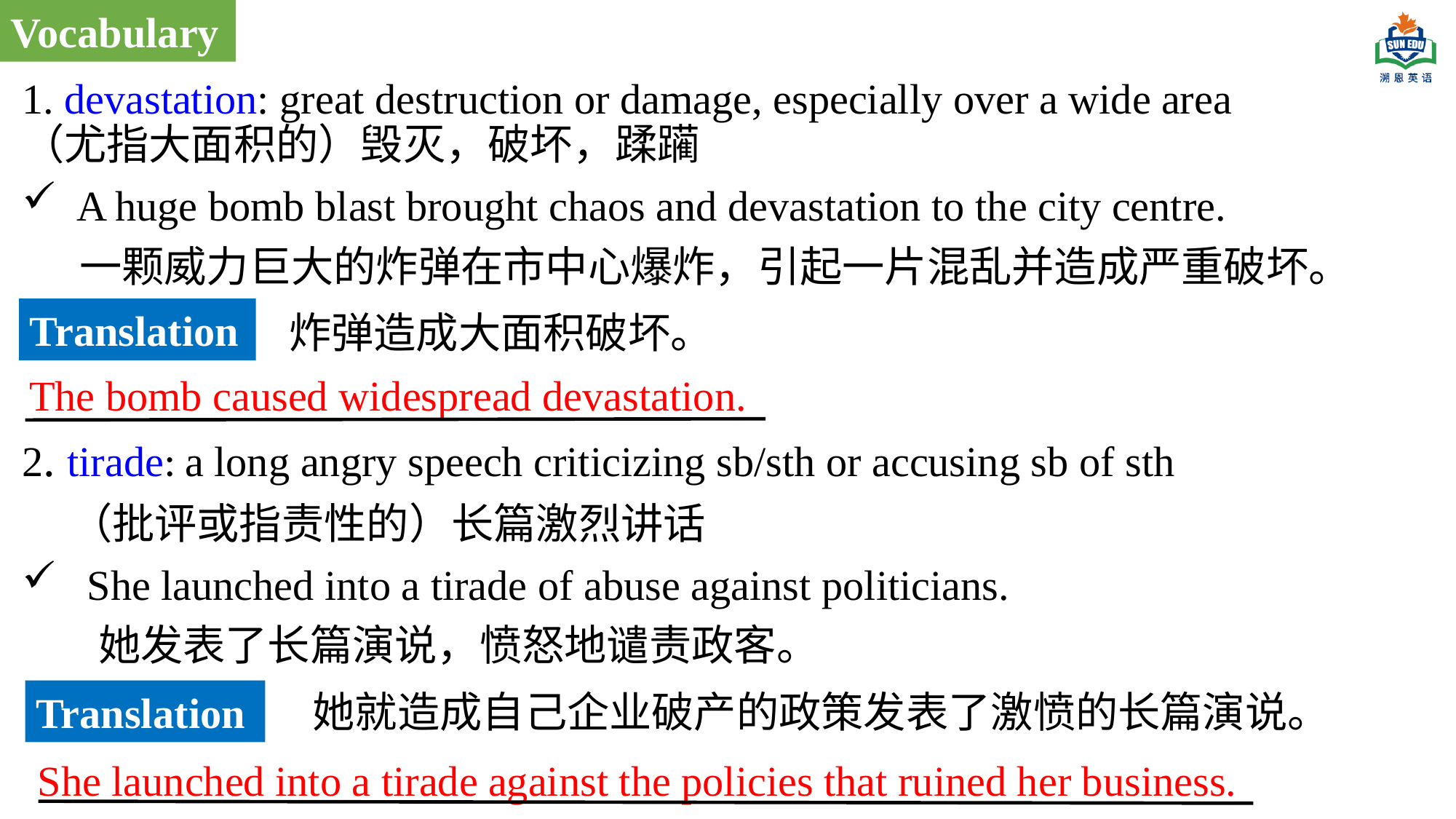

Vocabulary
1. devastation: great destruction or damage, especially over a wide area              （尤指大面积的）毁灭，破坏，蹂躏
A huge bomb blast brought chaos and devastation to the city centre.
     一颗威力巨大的炸弹在市中心爆炸，引起一片混乱并造成严重破坏。

2. tirade: a long angry speech criticizing sb/sth or accusing sb of sth
    （批评或指责性的）长篇激烈讲话
 She launched into a tirade of abuse against politicians.
       她发表了长篇演说，愤怒地谴责政客。
Translation
炸弹造成大面积破坏。
The bomb caused widespread devastation.
她就造成自己企业破产的政策发表了激愤的长篇演说。
Translation
She launched into a tirade against the policies that ruined her business.